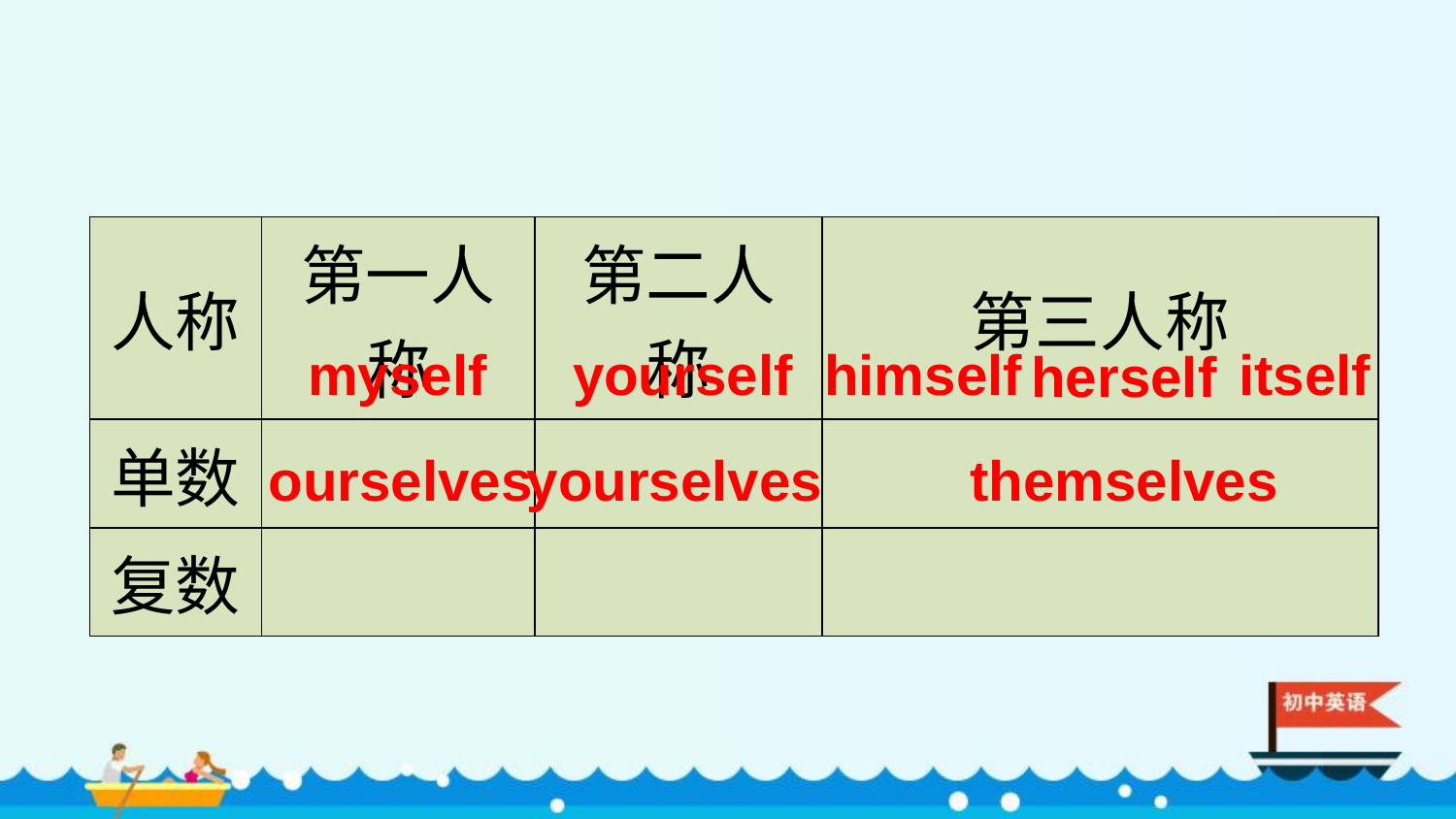

| 人称 | 第一人称 | 第二人称 | 第三人称 |
| --- | --- | --- | --- |
| 单数 |  |  |  |
| 复数 |  |  |  |
myself
yourself
himself
itself
herself
ourselves
yourselves
themselves